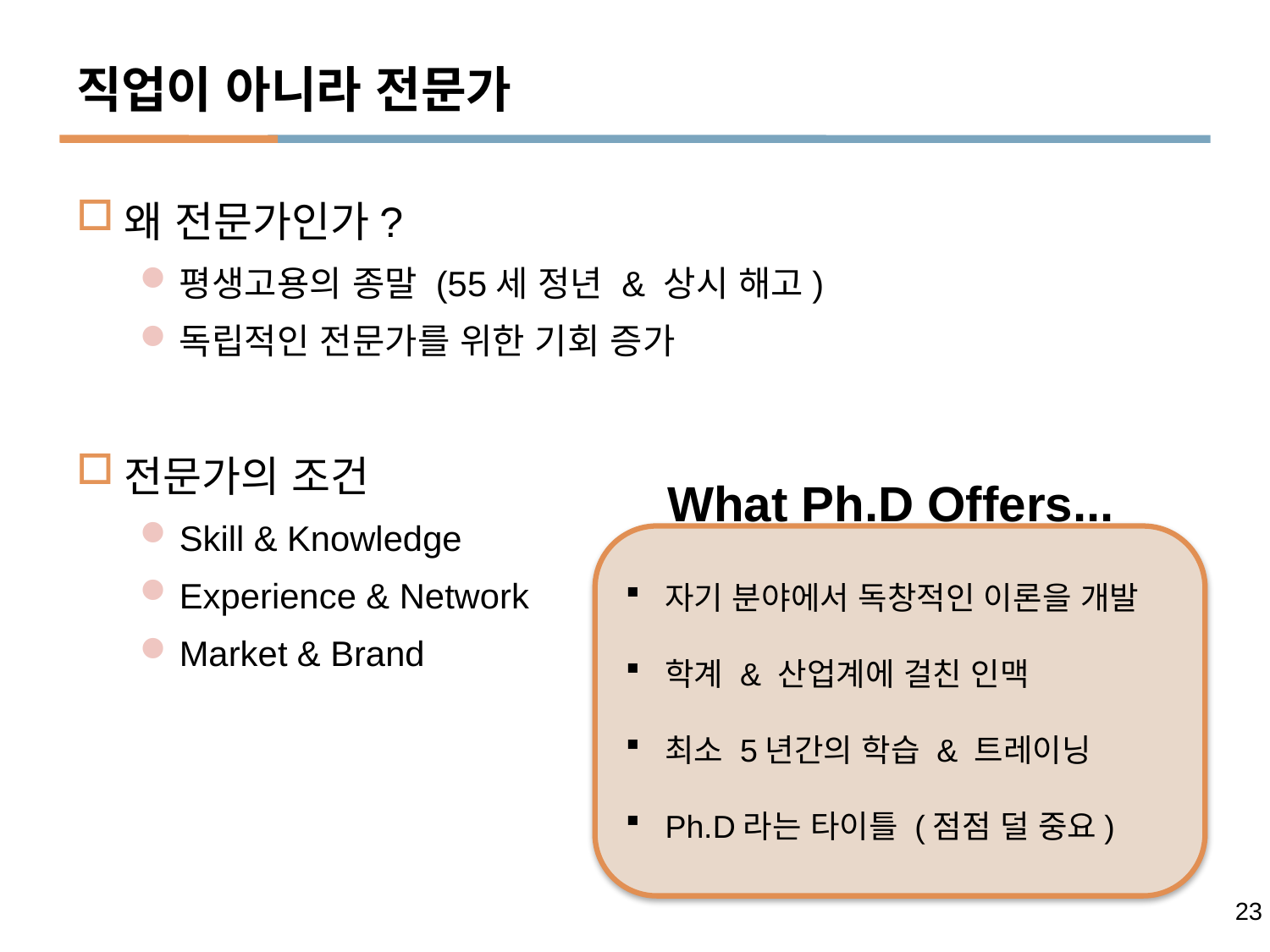

# 직업이 아니라 전문가
왜 전문가인가?
평생고용의 종말 (55세 정년 & 상시 해고)
독립적인 전문가를 위한 기회 증가

전문가의 조건
Skill & Knowledge
Experience & Network
Market & Brand
What Ph.D Offers...
자기 분야에서 독창적인 이론을 개발

학계 & 산업계에 걸친 인맥

최소 5년간의 학습 & 트레이닝

Ph.D라는 타이틀 (점점 덜 중요)